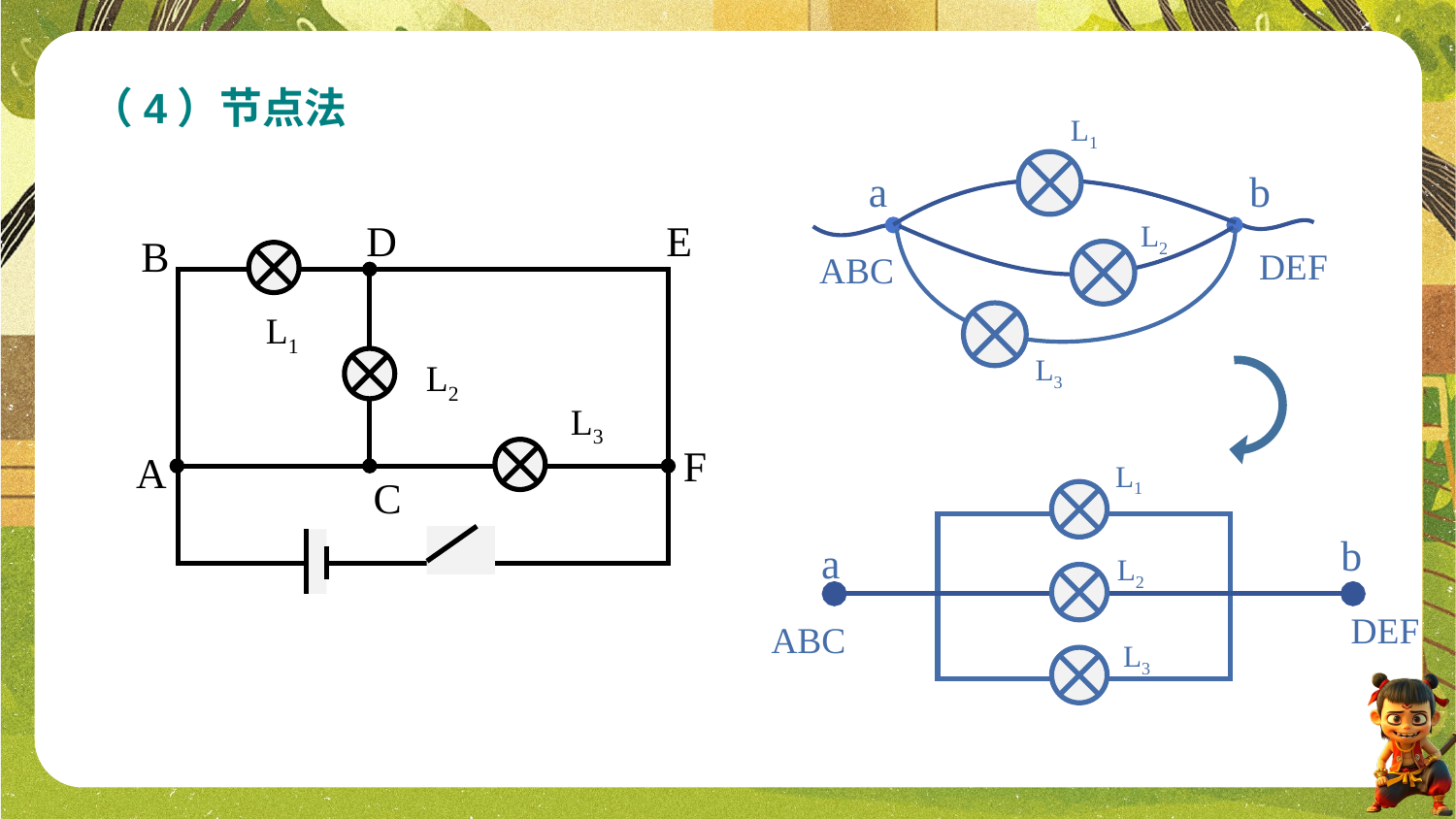

（4）节点法

L1

a

b

L2

L3
D
E
B
DEF
ABC

L1

L2
L3
F
A

L1

b
a
L2

DEF
ABC
L3

C